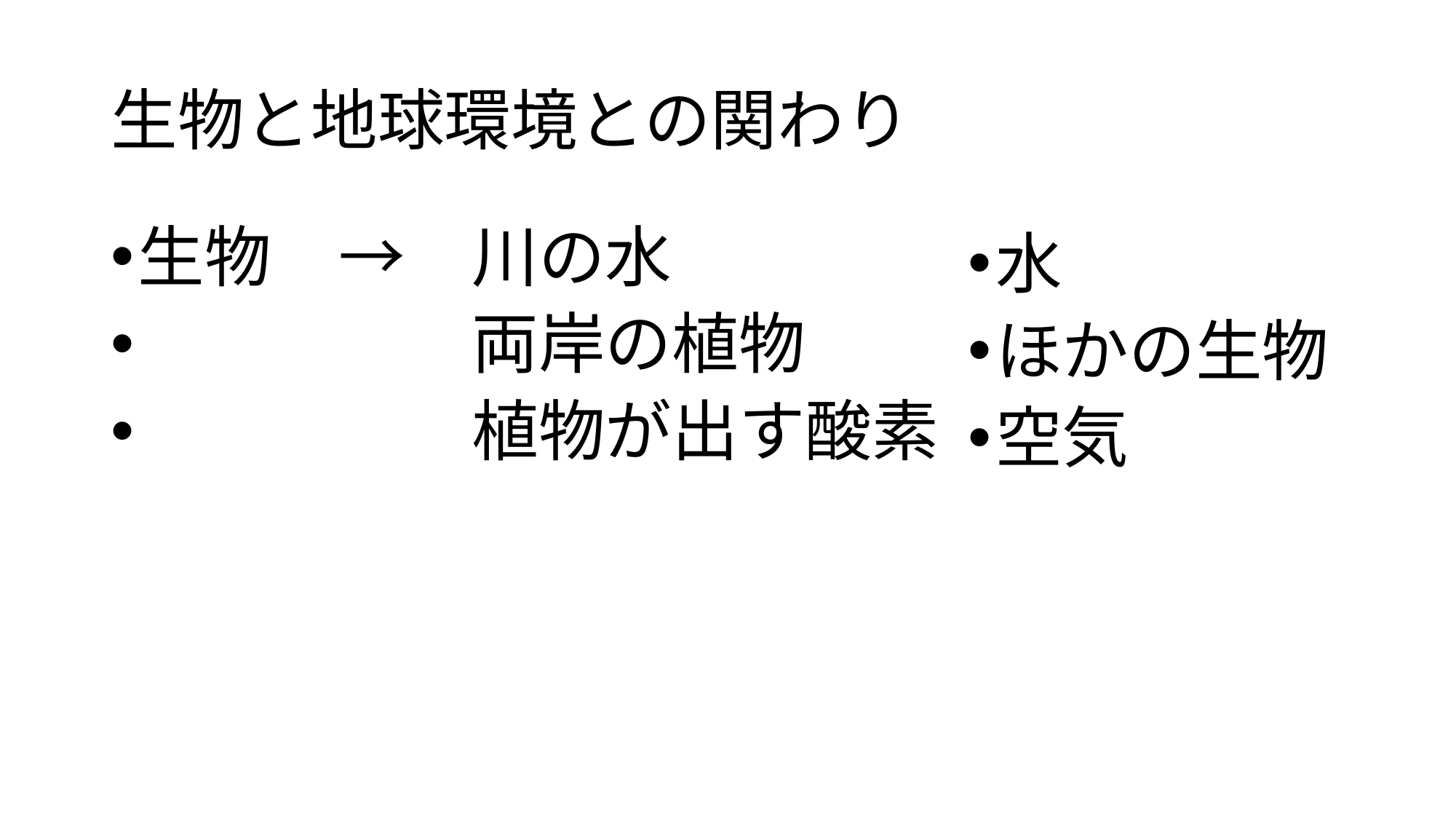

# 生物と地球環境との関わり
生物　→　川の水
　　　　　両岸の植物
　　　　　植物が出す酸素
水
ほかの生物
空気